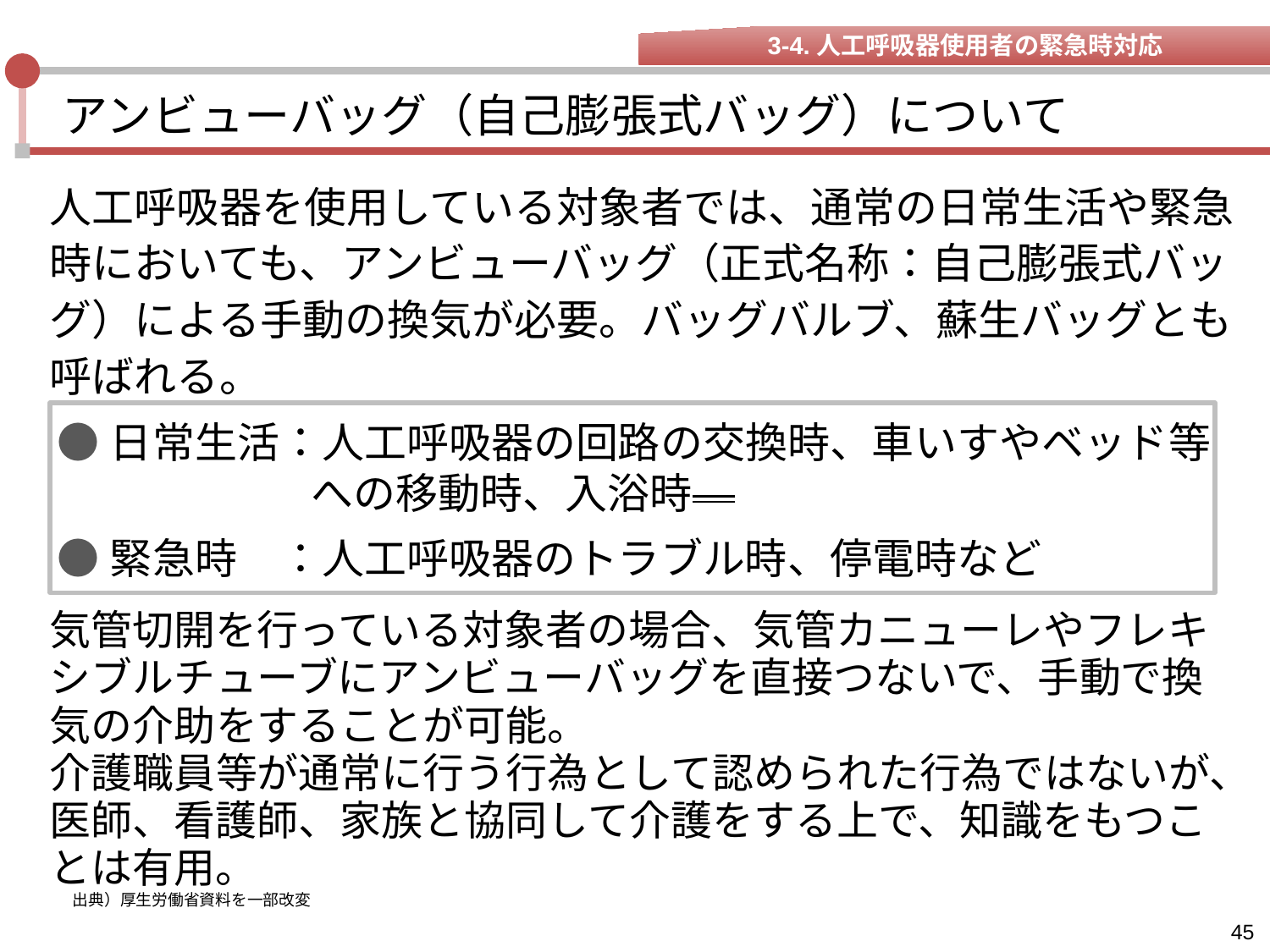

3-4.人工呼吸器使用者の緊急時対応
# アンビューバッグ（自己膨張式バッグ）について
人工呼吸器を使用している対象者では、通常の日常生活や緊急時においても、アンビューバッグ（正式名称：自己膨張式バッグ）による手動の換気が必要。バッグバルブ、蘇生バッグとも呼ばれる。

●日常生活：人工呼吸器の回路の交換時、車いすやベッド等
　　　　　　への移動時、入浴時
●緊急時　：人工呼吸器のトラブル時、停電時など
気管切開を行っている対象者の場合、気管カニューレやフレキシブルチューブにアンビューバッグを直接つないで、手動で換気の介助をすることが可能。
介護職員等が通常に行う行為として認められた行為ではないが、医師、看護師、家族と協同して介護をする上で、知識をもつことは有用。
出典）厚生労働省資料を一部改変
45